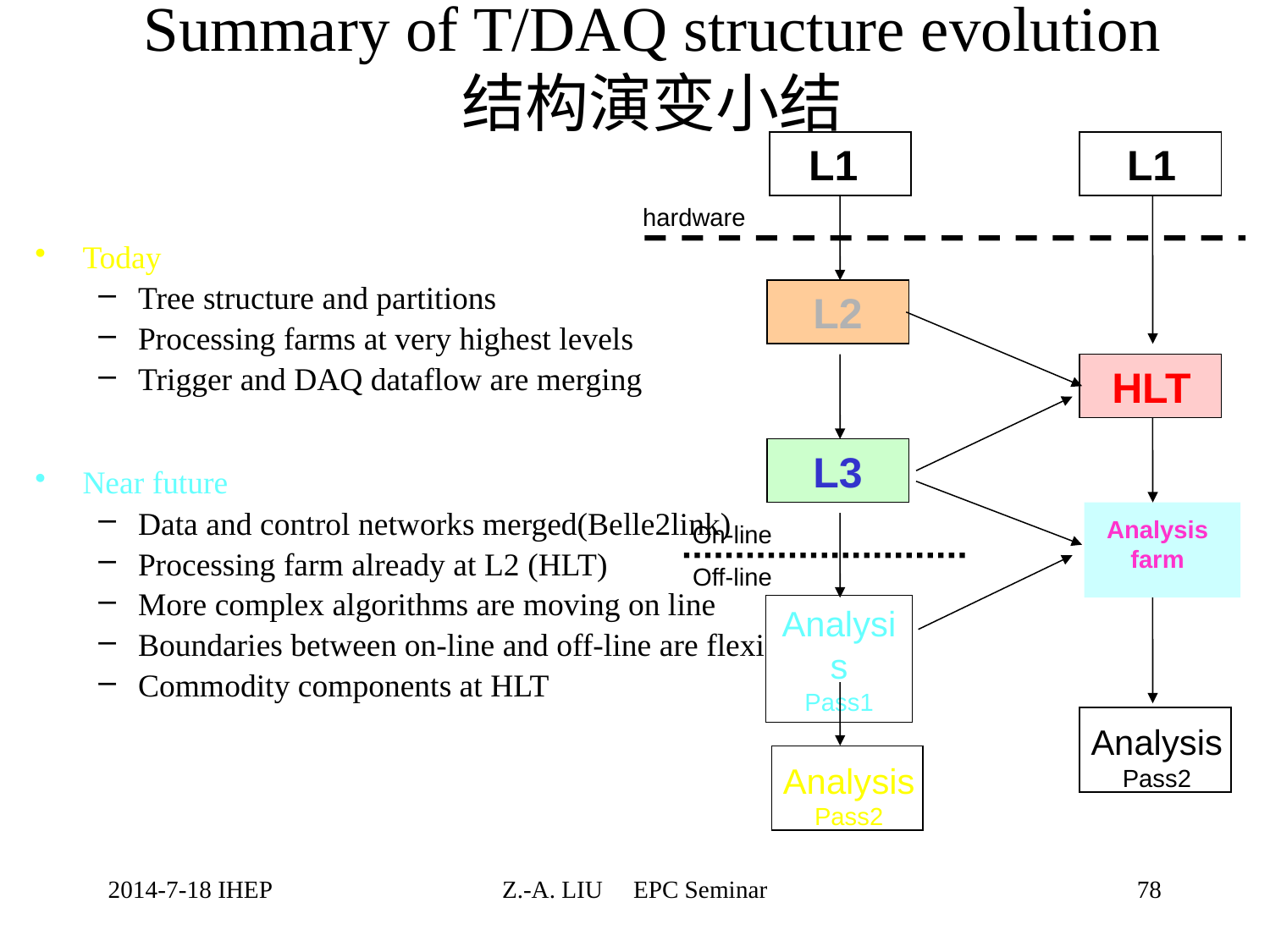

# Summary of T/DAQ structure evolution 结构演变小结

L1

L1
hardware

Today
Tree structure and partitions
Processing farms at very highest levels
Trigger and DAQ dataflow are merging

Near future
Data and control networks merged(Belle2link)
Processing farm already at L2 (HLT)
More complex algorithms are moving on line
Boundaries between on-line and off-line are flexible
Commodity components at HLT

L2

HLT

L3

Analysis
farm
On-line

Off-line

Analysis
Pass1

Analysis
Pass2

Analysis
Pass2
2014-7-18 IHEP
Z.-A. LIU     EPC Seminar
78